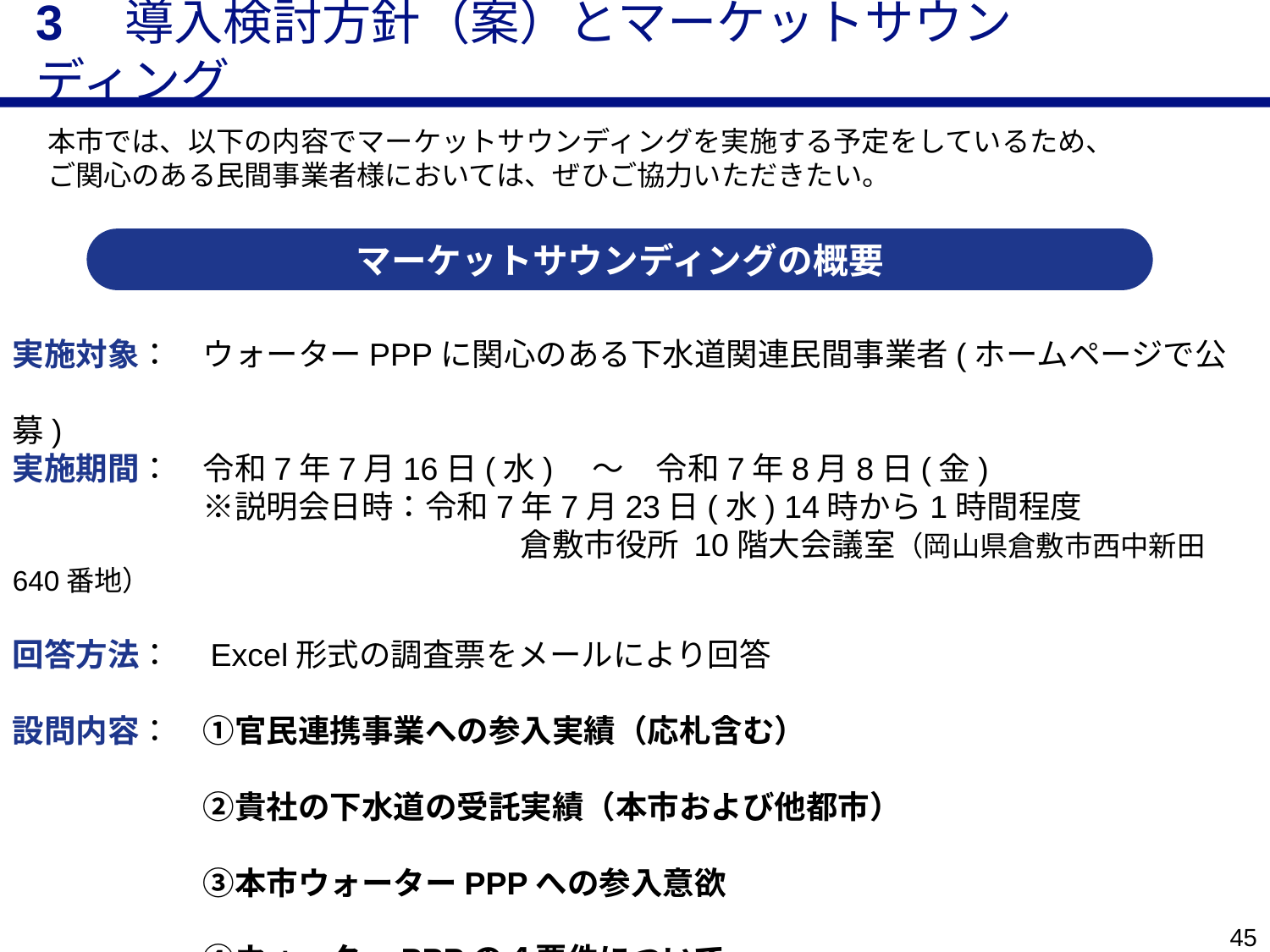

3　導入検討方針（案）とマーケットサウンディング
本市では、以下の内容でマーケットサウンディングを実施する予定をしているため、
ご関心のある民間事業者様においては、ぜひご協力いただきたい。
マーケットサウンディングの概要
実施対象：　ウォーターPPPに関心のある下水道関連民間事業者(ホームページで公募)
実施期間：　令和7年7月16日(水)　～　令和7年8月8日(金)
　　　　　　※説明会日時：令和7年7月23日(水) 14時から1時間程度
　　　　　　　　　　　　　　　　倉敷市役所 10階大会議室（岡山県倉敷市西中新田640番地）
回答方法：　Excel形式の調査票をメールにより回答
設問内容：　①官民連携事業への参入実績（応札含む）
　　　　　　②貴社の下水道の受託実績（本市および他都市）
　　　　　　③本市ウォーターPPPへの参入意欲
　　　　　　④ウォーターPPPの４要件について
　　　　　　⑤その他
45